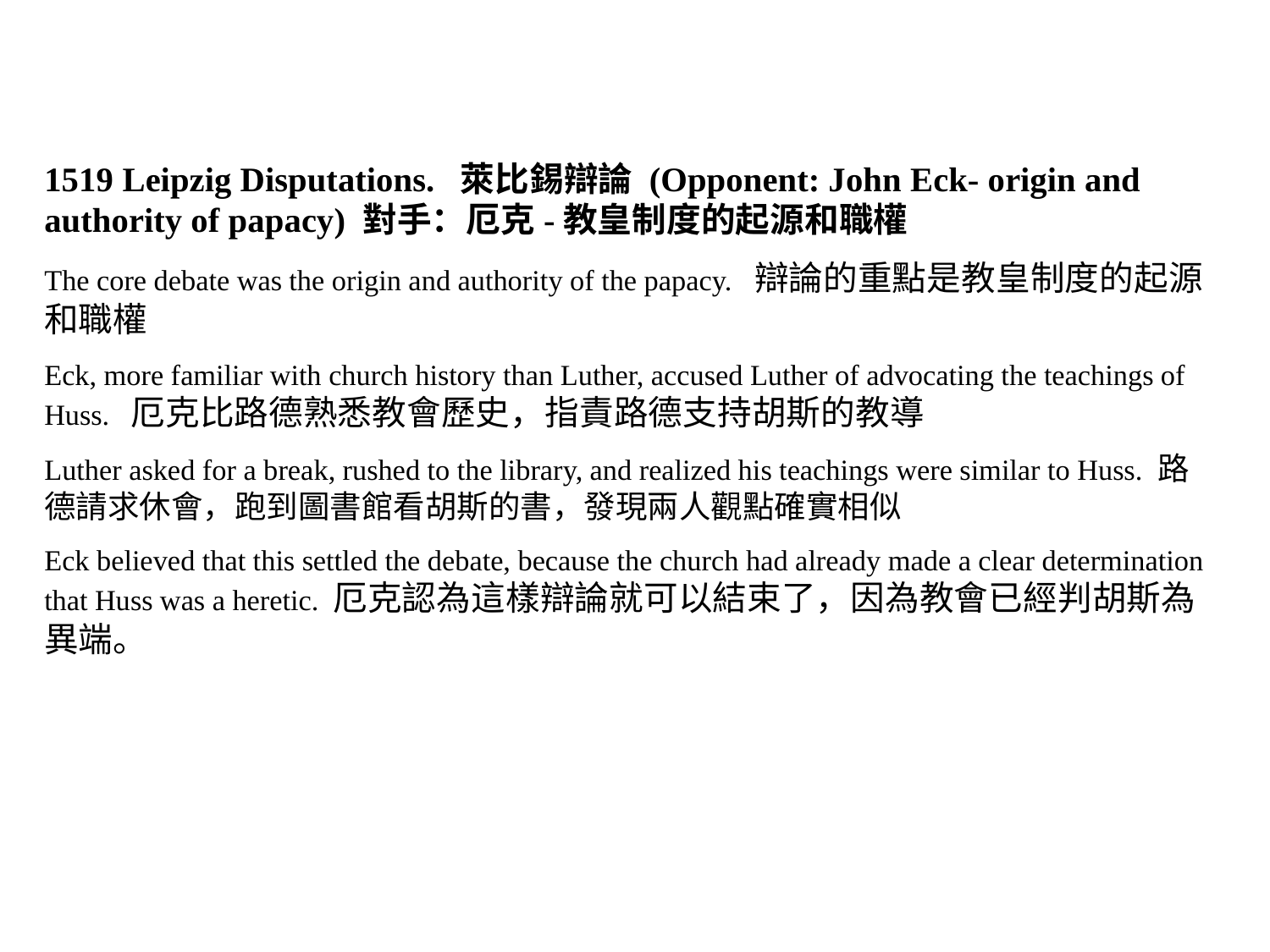

1519 Leipzig Disputations.  萊比錫辯論 (Opponent: John Eck- origin and authority of papacy) 對手：厄克-教皇制度的起源和職權
The core debate was the origin and authority of the papacy.  辯論的重點是教皇制度的起源和職權
Eck, more familiar with church history than Luther, accused Luther of advocating the teachings of Huss.  厄克比路德熟悉教會歷史，指責路德支持胡斯的教導
Luther asked for a break, rushed to the library, and realized his teachings were similar to Huss. 路德請求休會，跑到圖書館看胡斯的書，發現兩人觀點確實相似
Eck believed that this settled the debate, because the church had already made a clear determination that Huss was a heretic. 厄克認為這樣辯論就可以結束了，因為教會已經判胡斯為異端。